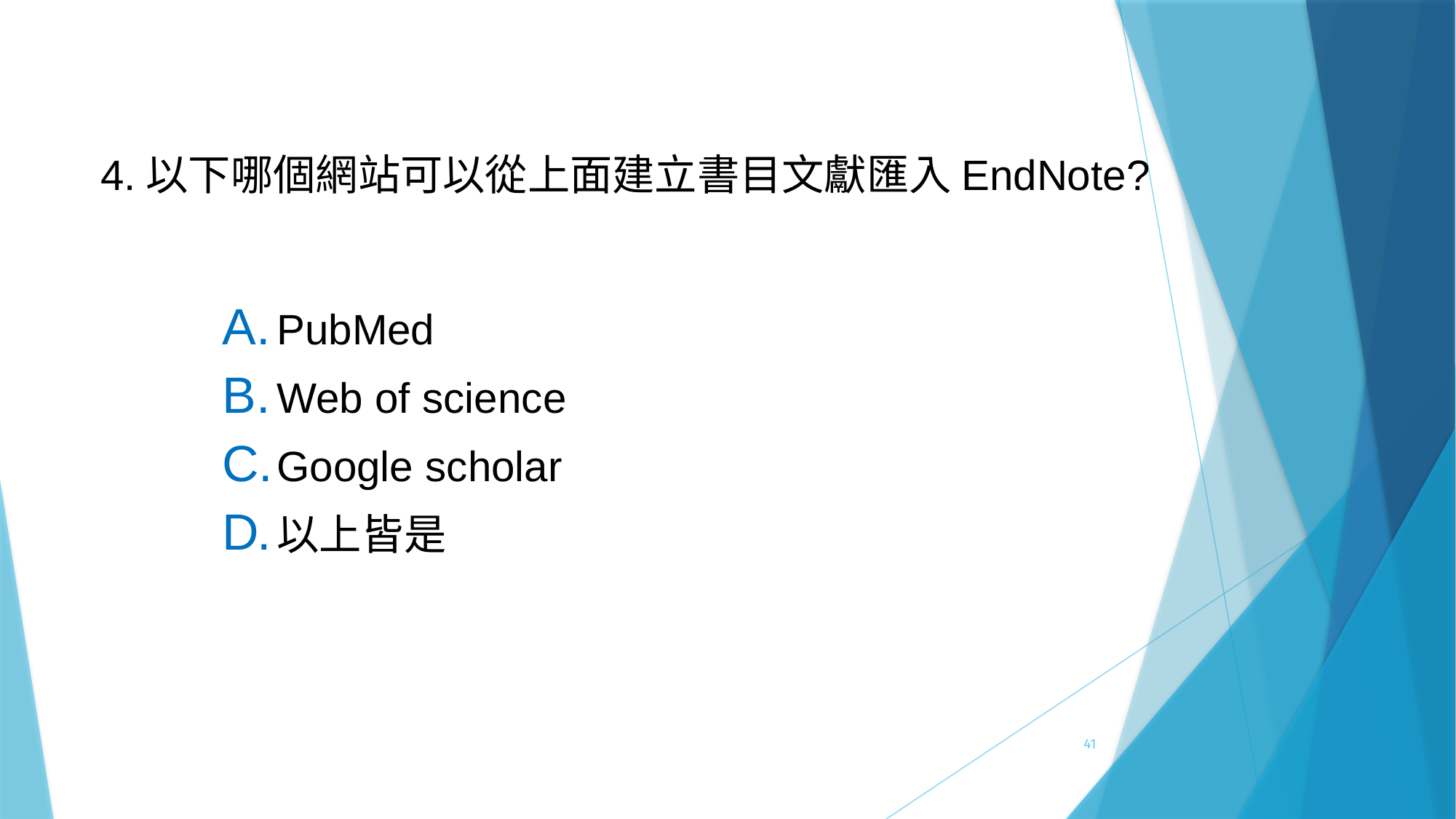

4.以下哪個網站可以從上面建立書目文獻匯入EndNote?
PubMed
Web of science
Google scholar
以上皆是

41